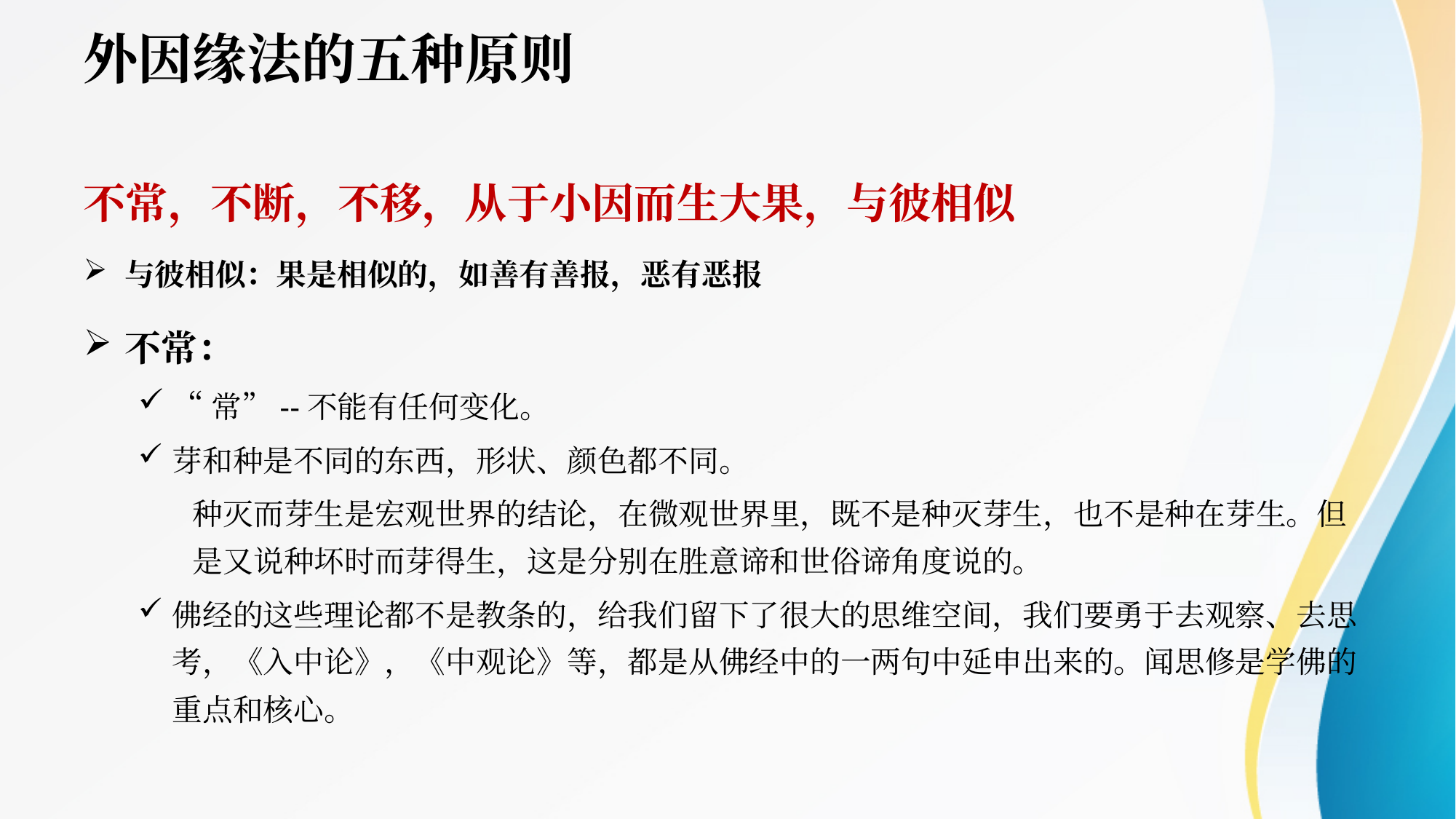

# 外因缘法的五种原则
不常，不断，不移，从于小因而生大果，与彼相似
与彼相似：果是相似的，如善有善报，恶有恶报
不常：
“常”--不能有任何变化。
芽和种是不同的东西，形状、颜色都不同。
种灭而芽生是宏观世界的结论，在微观世界里，既不是种灭芽生，也不是种在芽生。但是又说种坏时而芽得生，这是分别在胜意谛和世俗谛角度说的。
佛经的这些理论都不是教条的，给我们留下了很大的思维空间，我们要勇于去观察、去思考，《入中论》，《中观论》等，都是从佛经中的一两句中延申出来的。闻思修是学佛的重点和核心。